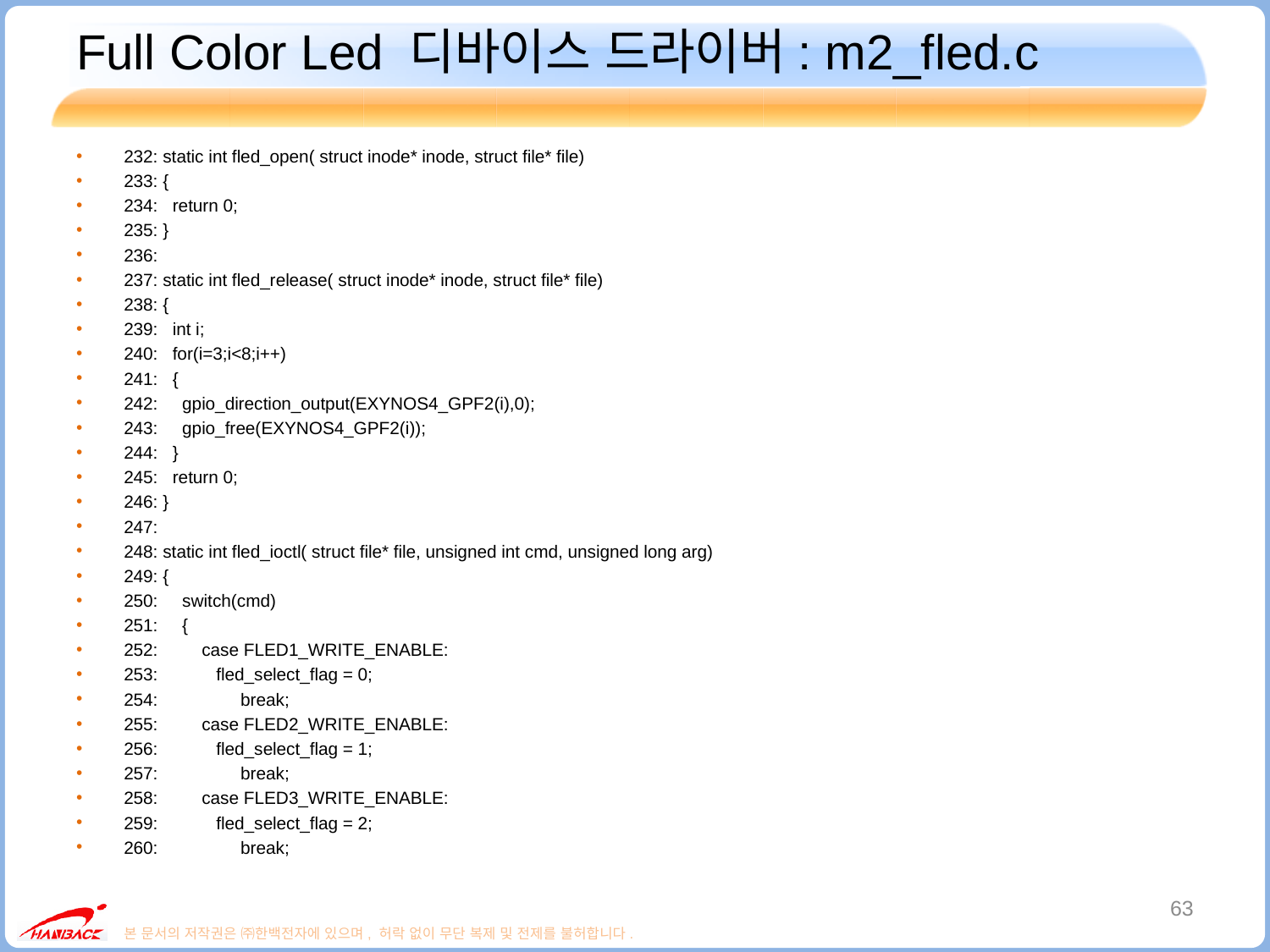

# Full Color Led 디바이스 드라이버: m2_fled.c
232: static int fled_open( struct inode* inode, struct file* file)
233: {
234:   return 0;
235: }
236:
237: static int fled_release( struct inode* inode, struct file* file)
238: {
239:   int i;
240:   for(i=3;i<8;i++)
241:   {
242:     gpio_direction_output(EXYNOS4_GPF2(i),0);
243:     gpio_free(EXYNOS4_GPF2(i));
244:   }
245:   return 0;
246: }
247:
248: static int fled_ioctl( struct file* file, unsigned int cmd, unsigned long arg)
249: {
250:     switch(cmd)
251:     {
252:         case FLED1_WRITE_ENABLE:
253:            fled_select_flag = 0;
254:                 break;
255:         case FLED2_WRITE_ENABLE:
256:            fled_select_flag = 1;
257:                 break;
258:         case FLED3_WRITE_ENABLE:
259:            fled_select_flag = 2;
260:                 break;
63